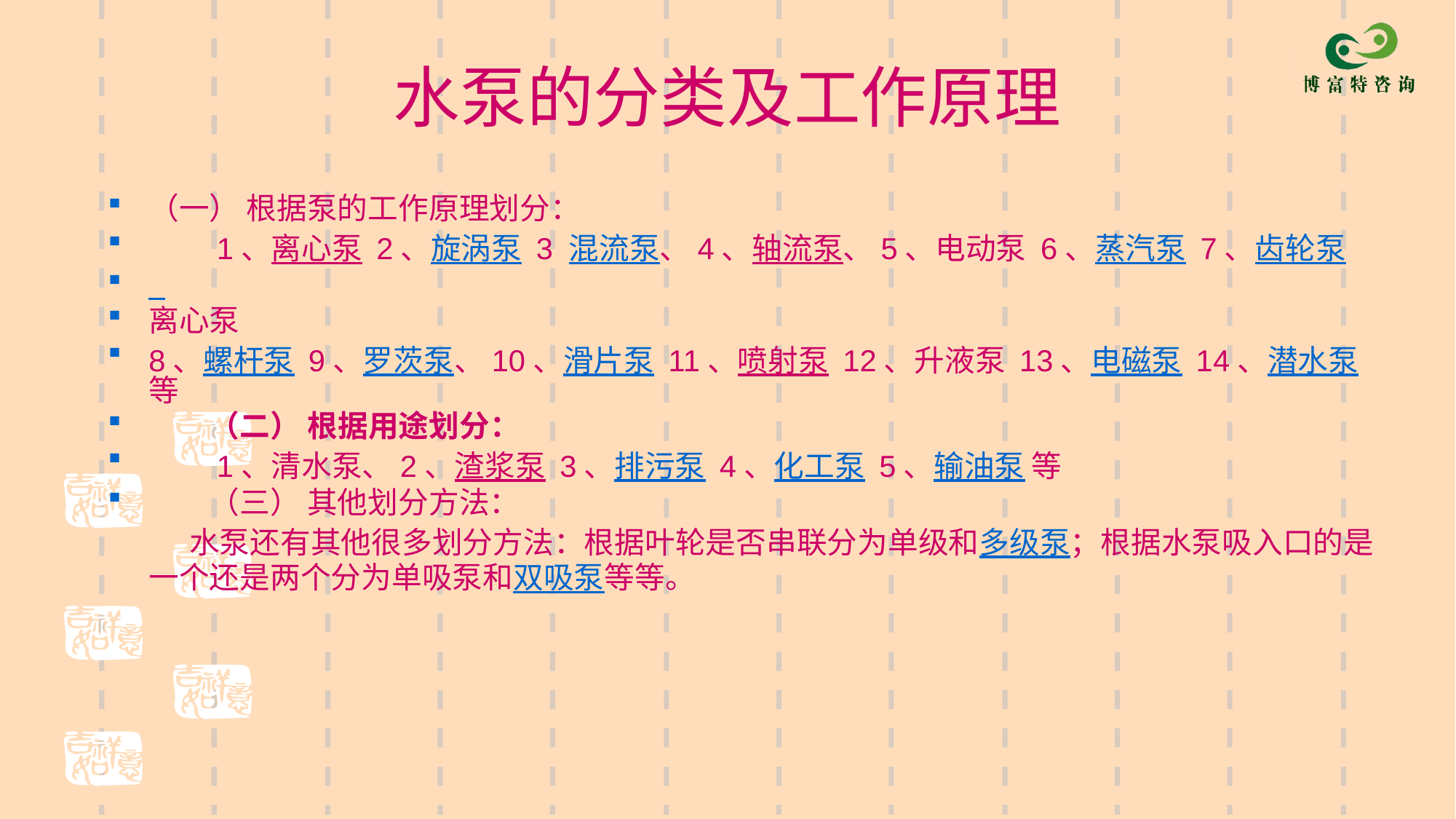

# 水泵的分类及工作原理
（一） 根据泵的工作原理划分：
　　1、离心泵 2、旋涡泵 3 混流泵、4、轴流泵、5、电动泵 6、蒸汽泵 7、齿轮泵

离心泵
8、螺杆泵 9、罗茨泵、10、滑片泵 11、喷射泵 12、升液泵 13、电磁泵 14、潜水泵 等
　　（二） 根据用途划分：
　　1、清水泵、2、渣浆泵 3、排污泵 4、化工泵 5、输油泵 等
　　（三） 其他划分方法：
  　　水泵还有其他很多划分方法：根据叶轮是否串联分为单级和多级泵；根据水泵吸入口的是一个还是两个分为单吸泵和双吸泵等等。